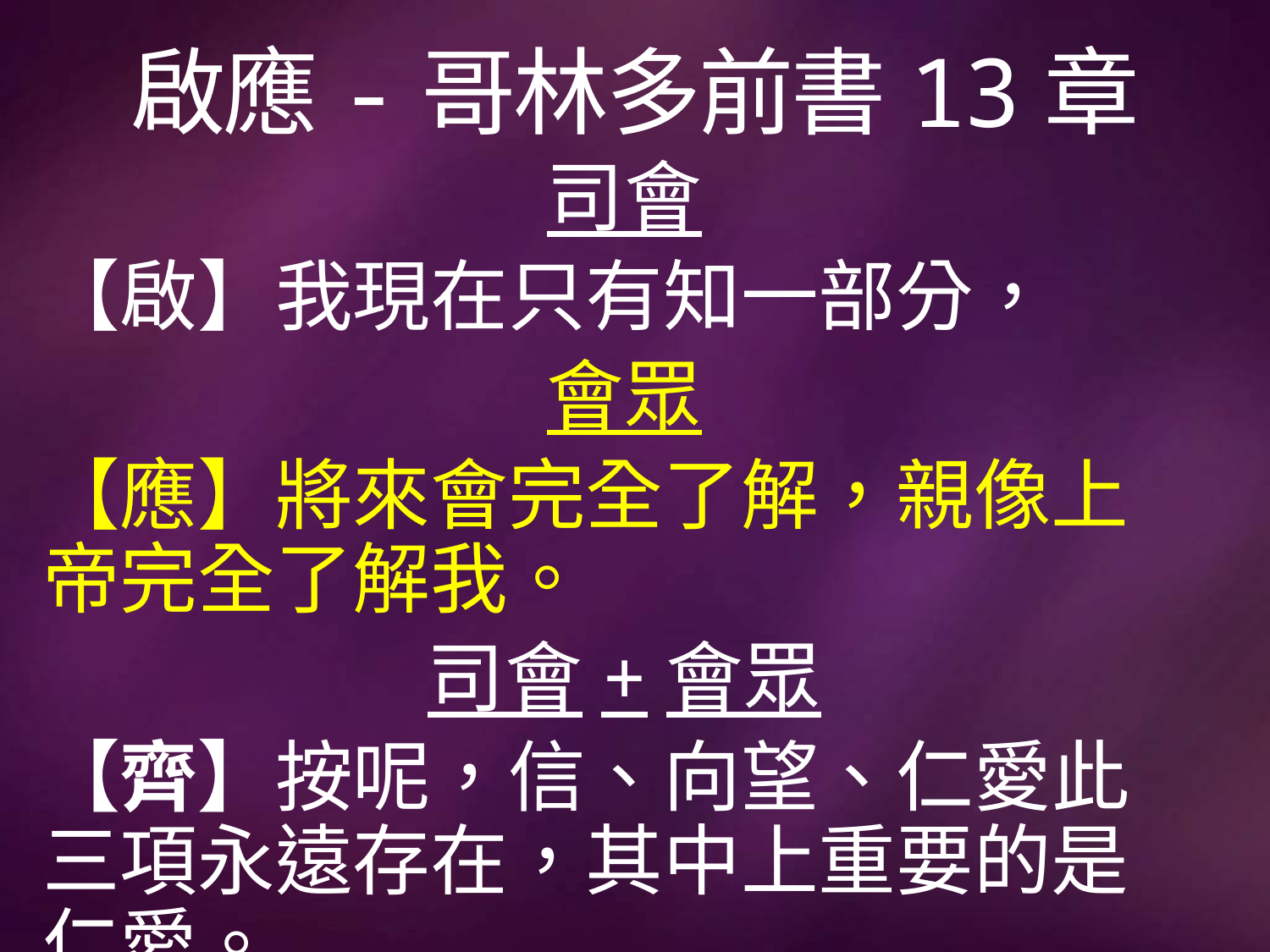

# 啟應-哥林多前書13章
司會
【啟】我現在只有知一部分，
會眾
【應】將來會完全了解，親像上帝完全了解我。
司會+會眾
【齊】按呢，信、向望、仁愛此三項永遠存在，其中上重要的是仁愛。